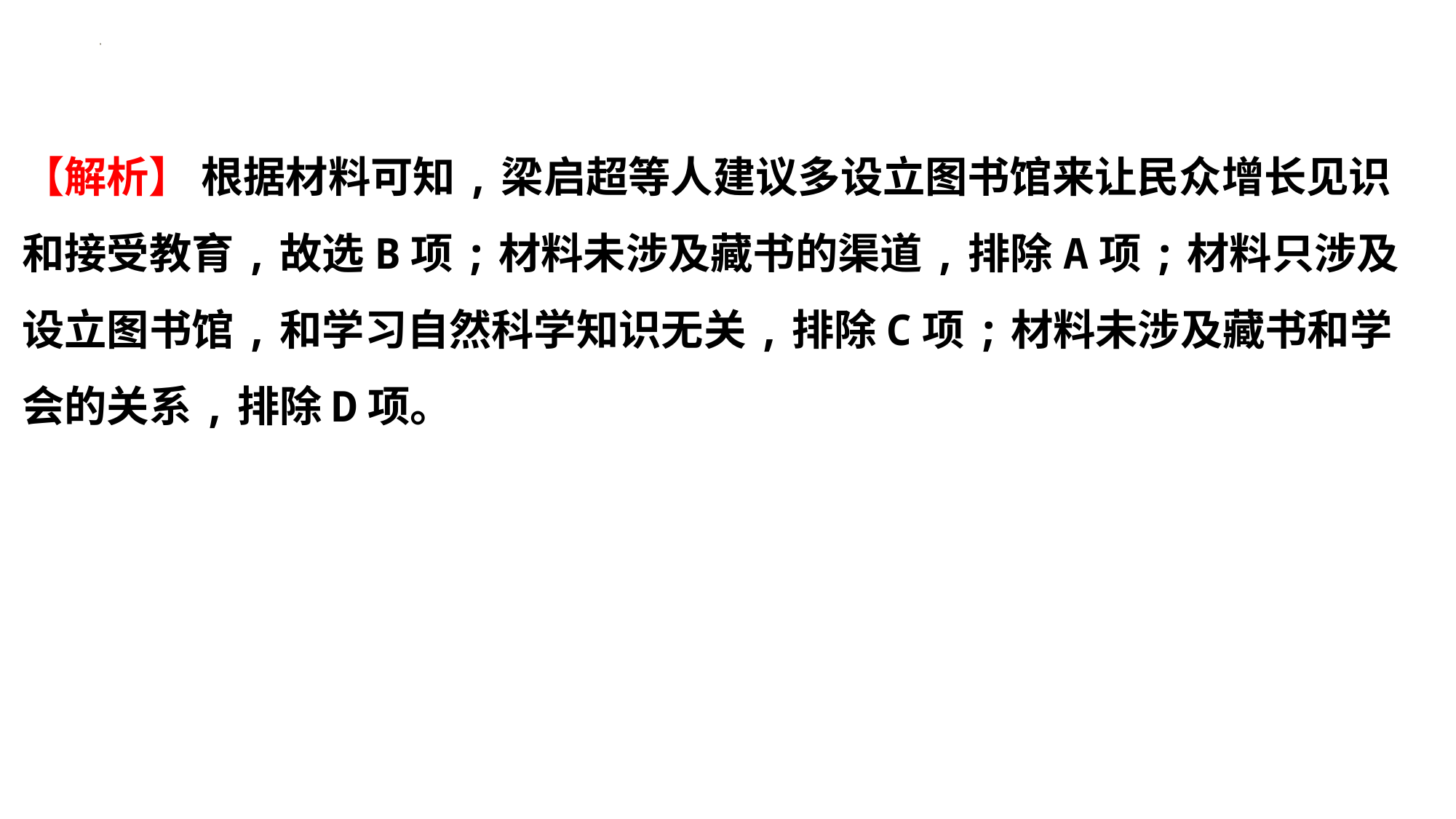

【解析】 根据材料可知,梁启超等人建议多设立图书馆来让民众增长见识和接受教育,故选B项;材料未涉及藏书的渠道,排除A项;材料只涉及设立图书馆,和学习自然科学知识无关,排除C项;材料未涉及藏书和学会的关系,排除D项。